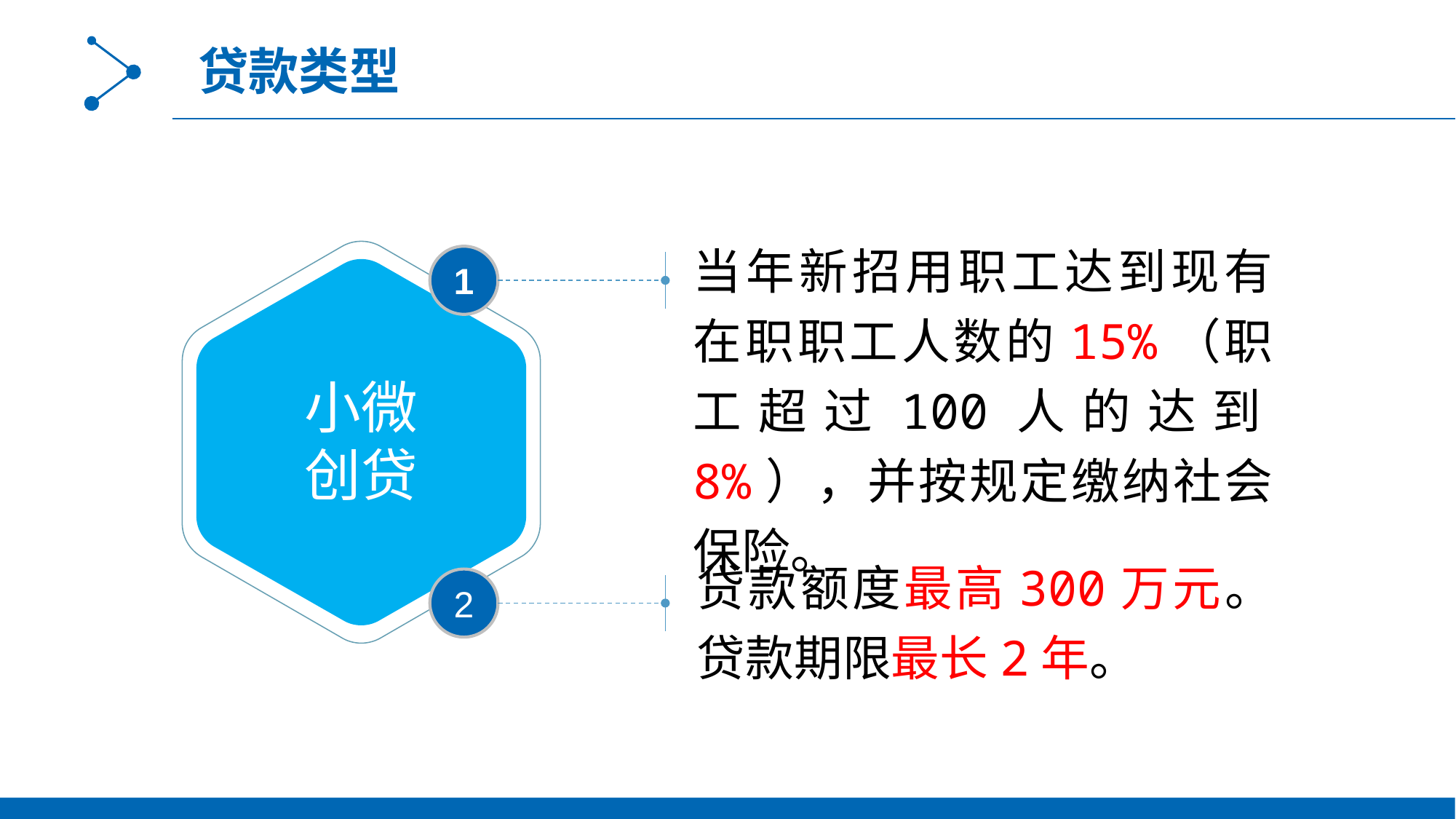

贷款类型
当年新招用职工达到现有在职职工人数的15%（职工超过100人的达到8%），并按规定缴纳社会保险。
1

小微创贷
贷款额度最高300万元。贷款期限最长2年。
2